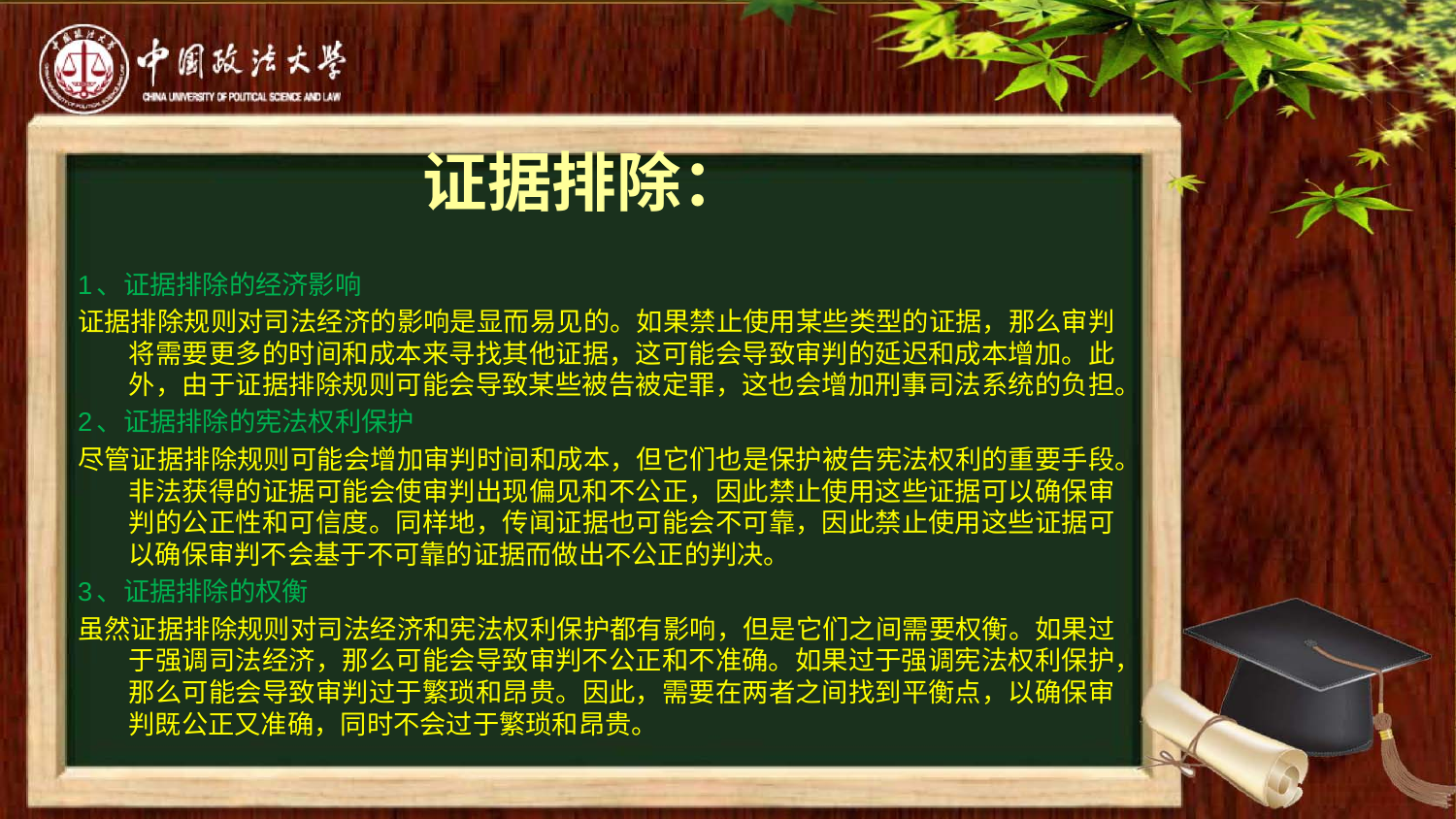

# 证据排除：
1、证据排除的经济影响
证据排除规则对司法经济的影响是显而易见的。如果禁止使用某些类型的证据，那么审判将需要更多的时间和成本来寻找其他证据，这可能会导致审判的延迟和成本增加。此外，由于证据排除规则可能会导致某些被告被定罪，这也会增加刑事司法系统的负担。
2、证据排除的宪法权利保护
尽管证据排除规则可能会增加审判时间和成本，但它们也是保护被告宪法权利的重要手段。非法获得的证据可能会使审判出现偏见和不公正，因此禁止使用这些证据可以确保审判的公正性和可信度。同样地，传闻证据也可能会不可靠，因此禁止使用这些证据可以确保审判不会基于不可靠的证据而做出不公正的判决。
3、证据排除的权衡
虽然证据排除规则对司法经济和宪法权利保护都有影响，但是它们之间需要权衡。如果过于强调司法经济，那么可能会导致审判不公正和不准确。如果过于强调宪法权利保护，那么可能会导致审判过于繁琐和昂贵。因此，需要在两者之间找到平衡点，以确保审判既公正又准确，同时不会过于繁琐和昂贵。